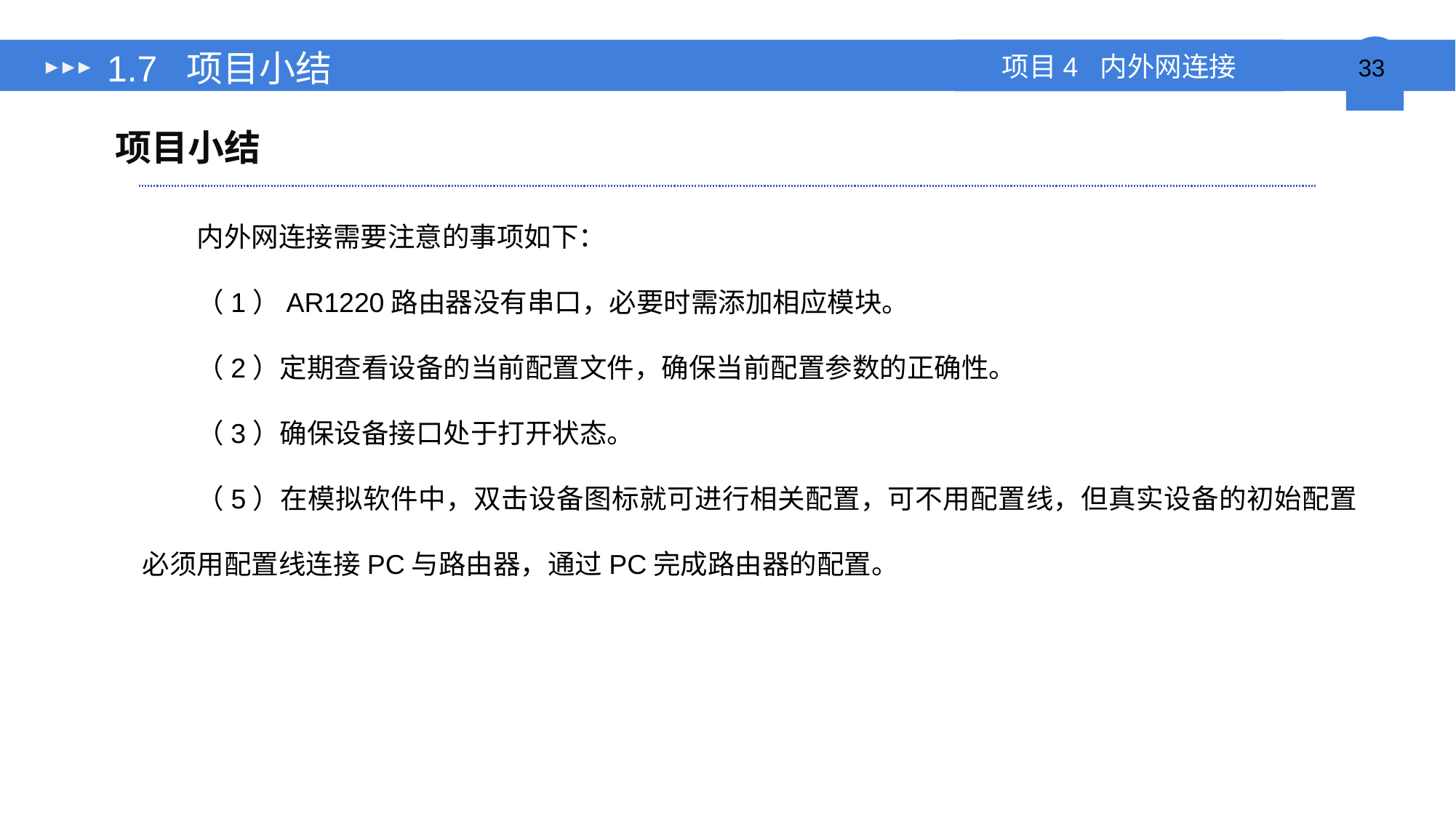

# 1.7  项目小结
项目小结
内外网连接需要注意的事项如下：
（1）AR1220路由器没有串口，必要时需添加相应模块。
（2）定期查看设备的当前配置文件，确保当前配置参数的正确性。
（3）确保设备接口处于打开状态。
（5）在模拟软件中，双击设备图标就可进行相关配置，可不用配置线，但真实设备的初始配置必须用配置线连接PC与路由器，通过PC完成路由器的配置。